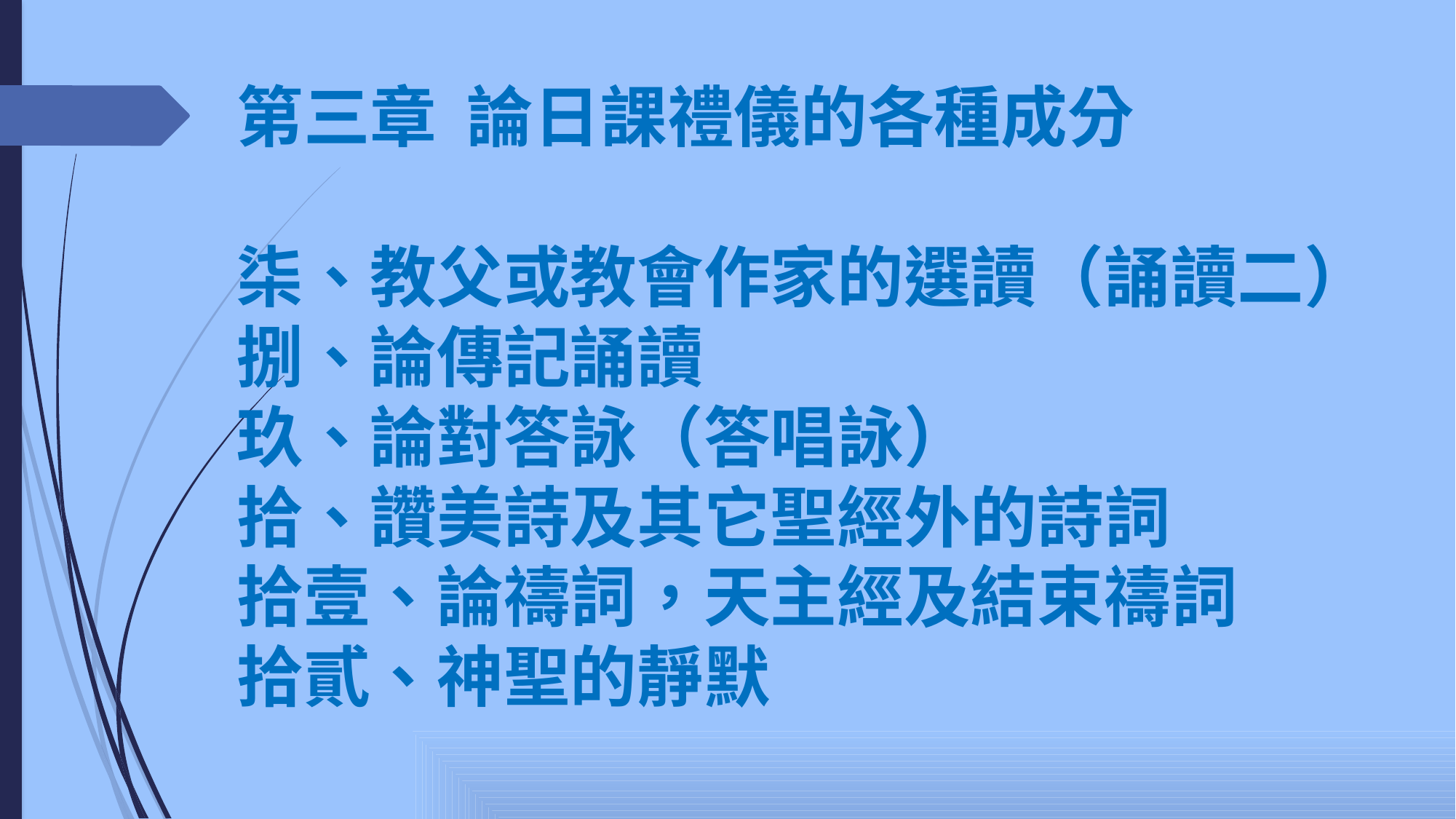

第三章  論日課禮儀的各種成分

柒、教父或教會作家的選讀（誦讀二）
捌、論傳記誦讀
玖、論對答詠（答唱詠）
拾、讚美詩及其它聖經外的詩詞
拾壹、論禱詞，天主經及結束禱詞
拾貳、神聖的靜默